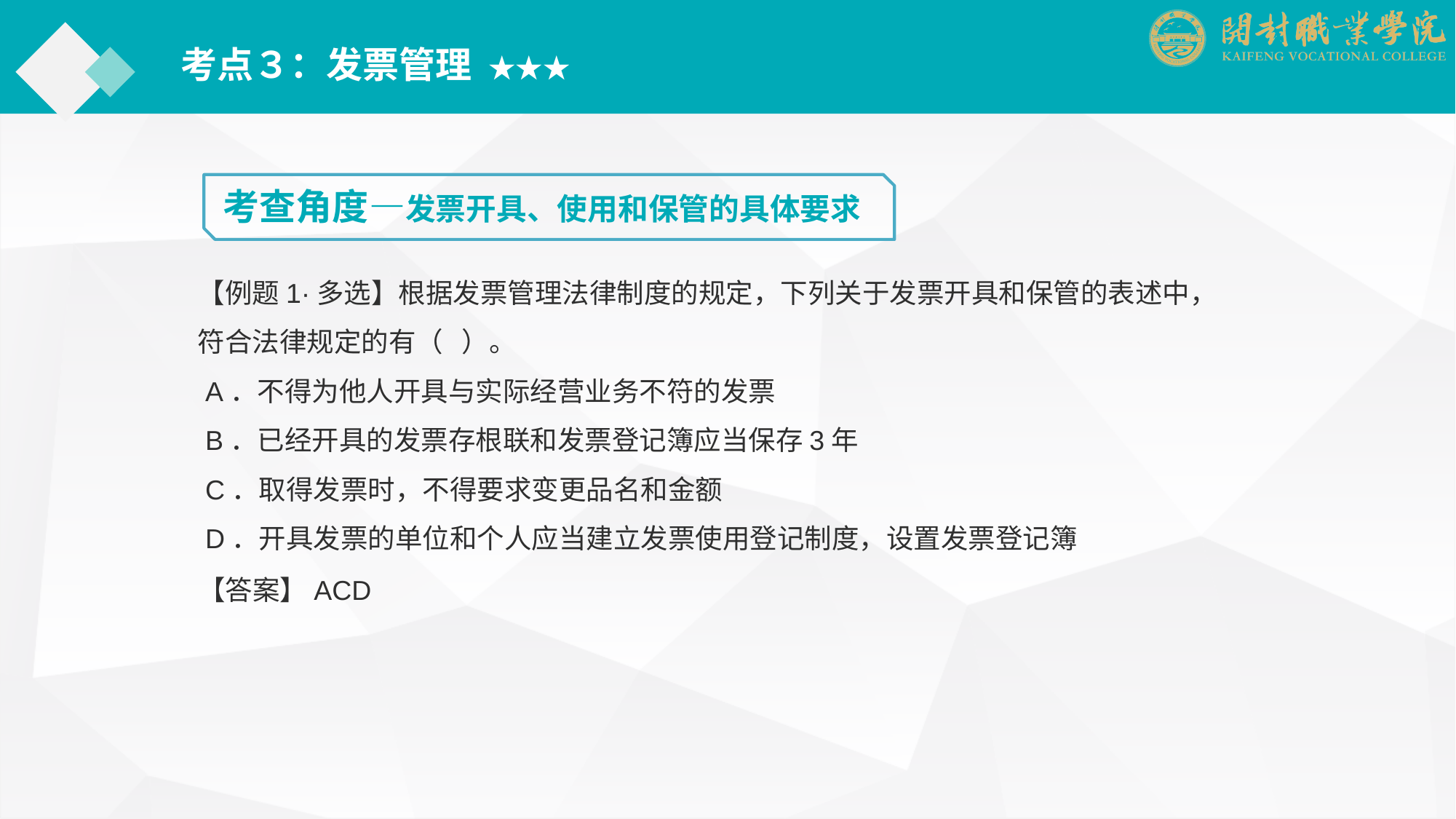

考点３：发票管理  ★★★

考查角度—发票开具、使用和保管的具体要求
【例题1·多选】根据发票管理法律制度的规定，下列关于发票开具和保管的表述中，符合法律规定的有（   ）。
 A．不得为他人开具与实际经营业务不符的发票
 B．已经开具的发票存根联和发票登记簿应当保存3年
 C．取得发票时，不得要求变更品名和金额
 D．开具发票的单位和个人应当建立发票使用登记制度，设置发票登记簿
【答案】ACD